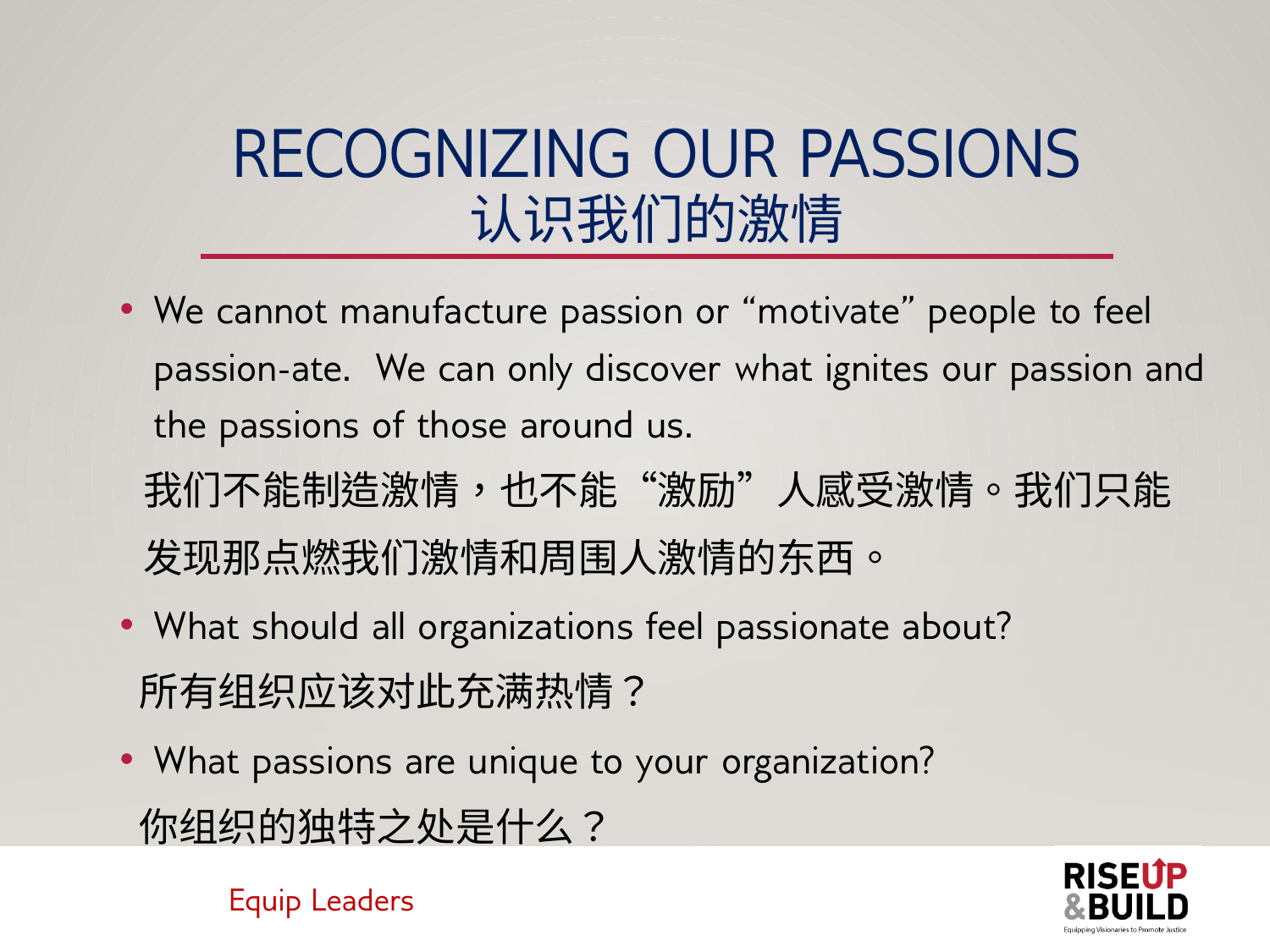

# RECOGNIZING OUR PASSIONS 认识我们的激情
We cannot manufacture passion or “motivate” people to feel passion-ate.  We can only discover what ignites our passion and the passions of those around us.
  我们不能制造激情，也不能“激励”人感受激情。我们只能
  发现那点燃我们激情和周围人激情的东西。
What should all organizations feel passionate about?
  所有组织应该对此充满热情？
What passions are unique to your organization?
  你组织的独特之处是什么？

Equip Leaders